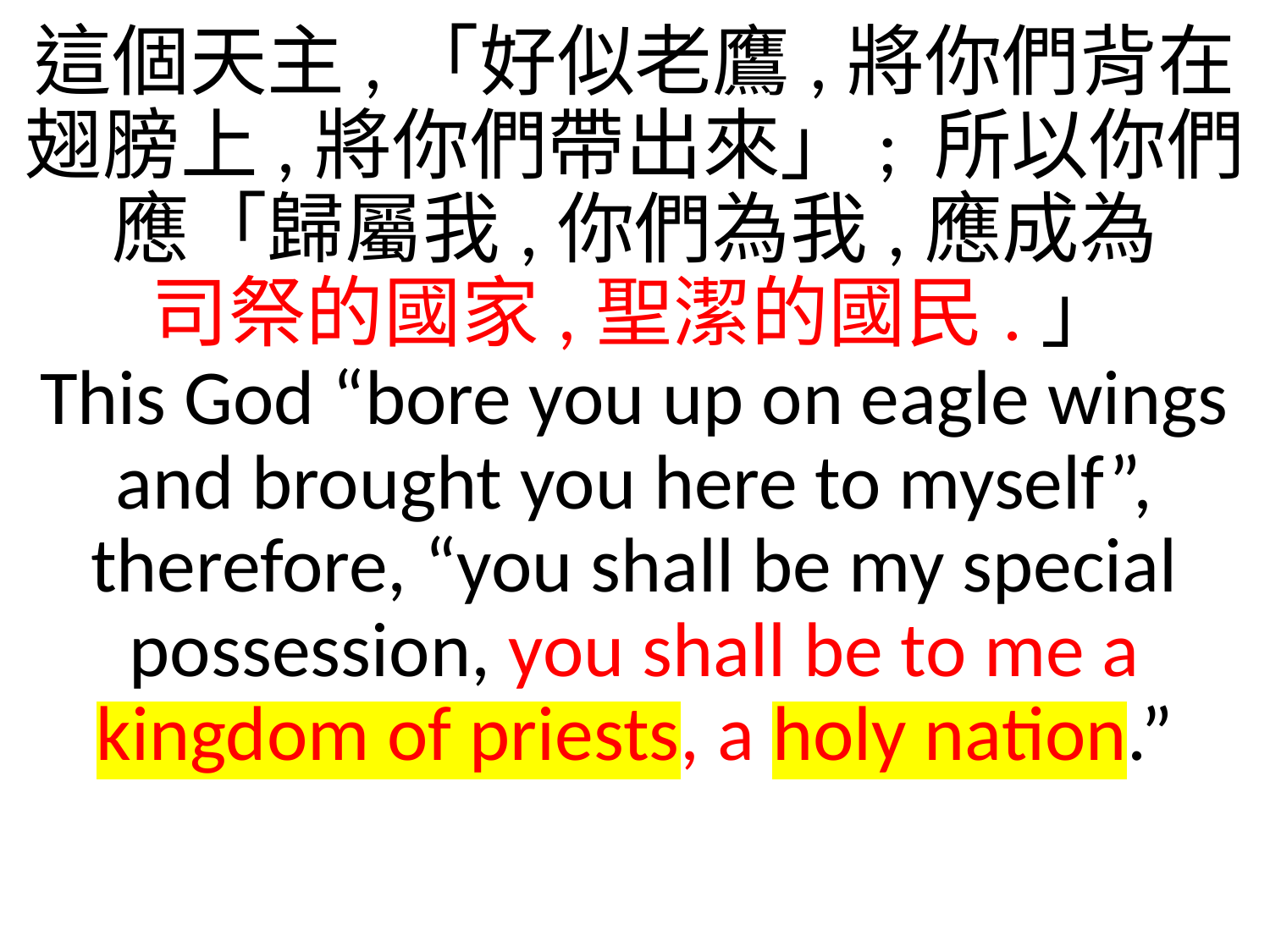

這個天主,「好似老鷹,將你們背在翅膀上,將你們帶出來」; 所以你們應「歸屬我,你們為我,應成為
司祭的國家,聖潔的國民.」
This God “bore you up on eagle wings and brought you here to myself”, therefore, “you shall be my special possession, you shall be to me a kingdom of priests, a holy nation.”